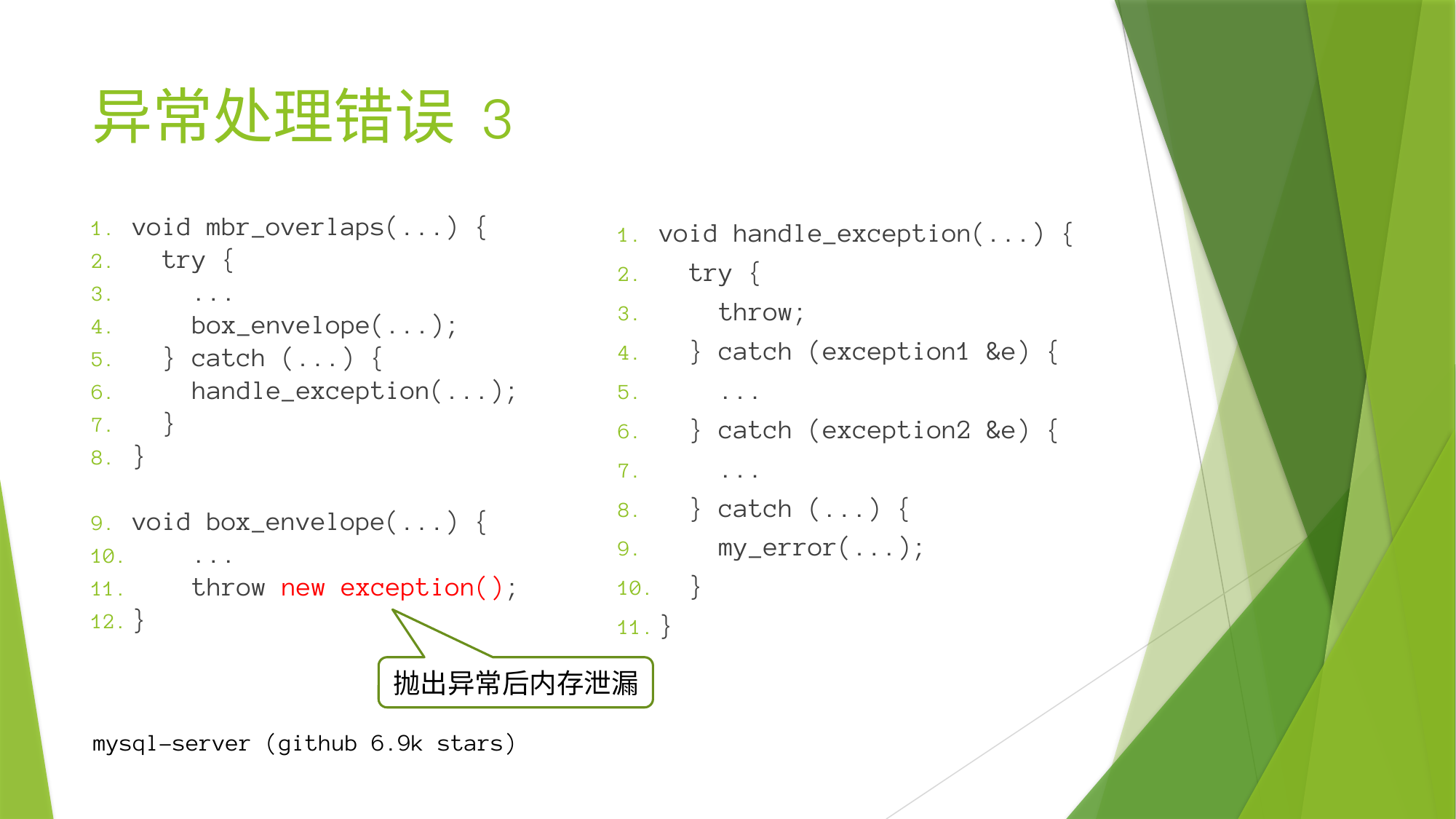

# 异常处理错误 3
void mbr_overlaps(...) {
  try {
    ...
    box_envelope(...);
  } catch (...) {
    handle_exception(...);
  }
}

void box_envelope(...) {
    ...
    throw new exception();
}
void handle_exception(...) {
  try {
    throw;
  } catch (exception1 &e) {
    ...
  } catch (exception2 &e) {
    ...
  } catch (...) {
    my_error(...);
  }
}
抛出异常后内存泄漏
mysql-server (github 6.9k stars)